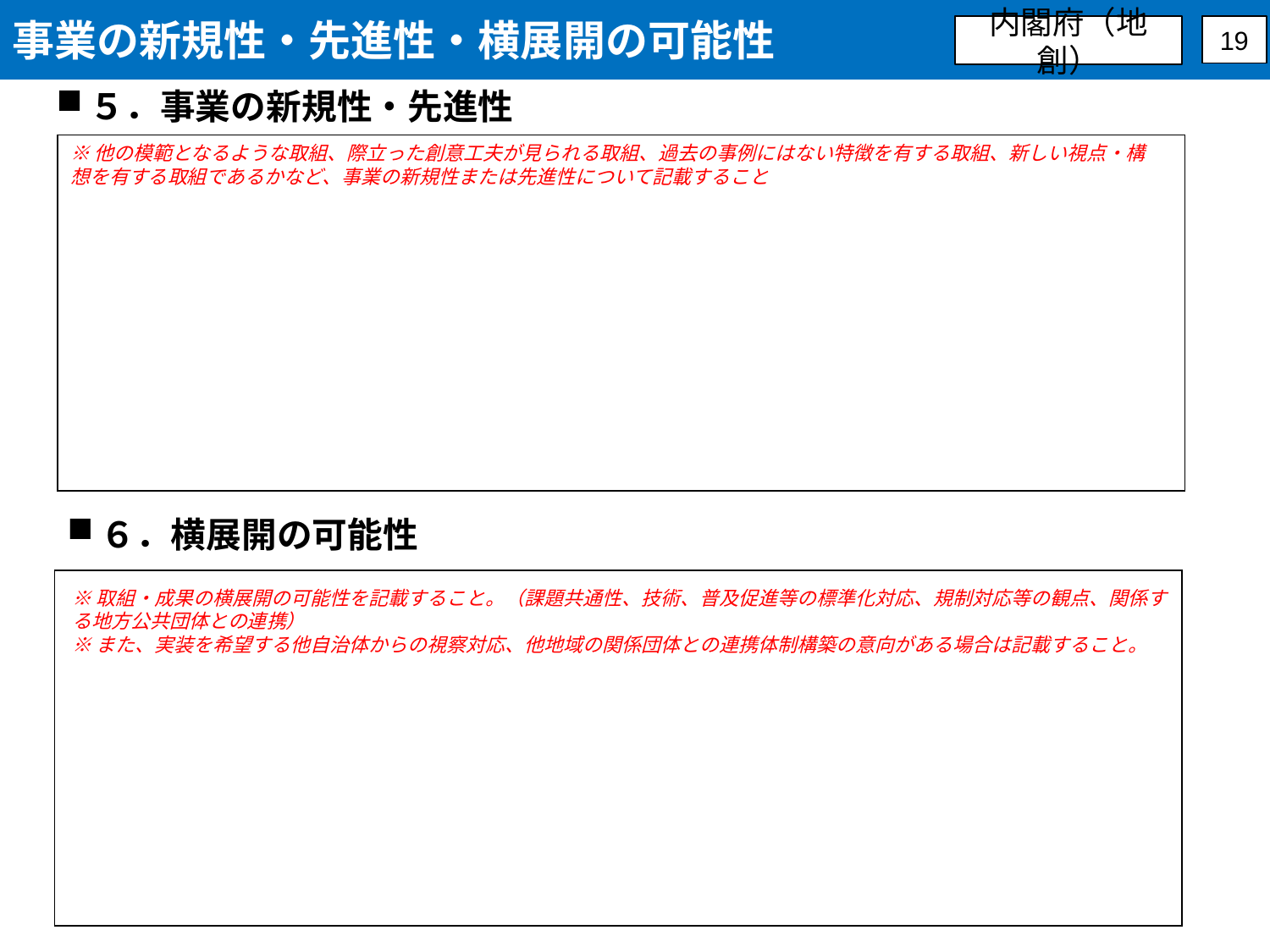

事業の新規性・先進性・横展開の可能性
内閣府（地創）
19
５．事業の新規性・先進性
|  |
| --- |
※他の模範となるような取組、際立った創意工夫が見られる取組、過去の事例にはない特徴を有する取組、新しい視点・構想を有する取組であるかなど、事業の新規性または先進性について記載すること
６．横展開の可能性
|  |
| --- |
※取組・成果の横展開の可能性を記載すること。（課題共通性、技術、普及促進等の標準化対応、規制対応等の観点、関係する地方公共団体との連携）
※また、実装を希望する他自治体からの視察対応、他地域の関係団体との連携体制構築の意向がある場合は記載すること。